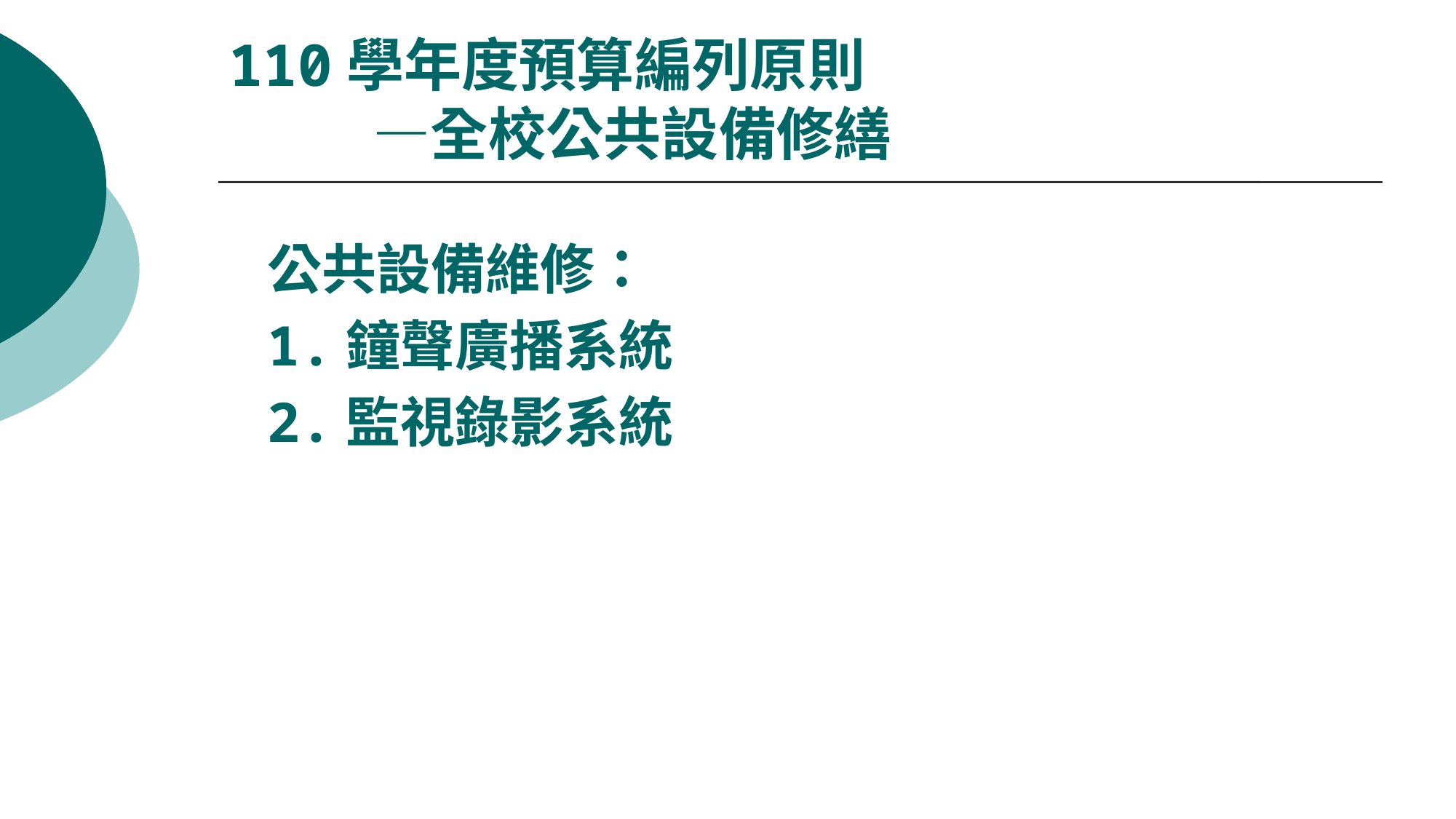

110學年度預算編列原則
           —全校公共設備修繕
公共設備維修：
1.鐘聲廣播系統
2.監視錄影系統